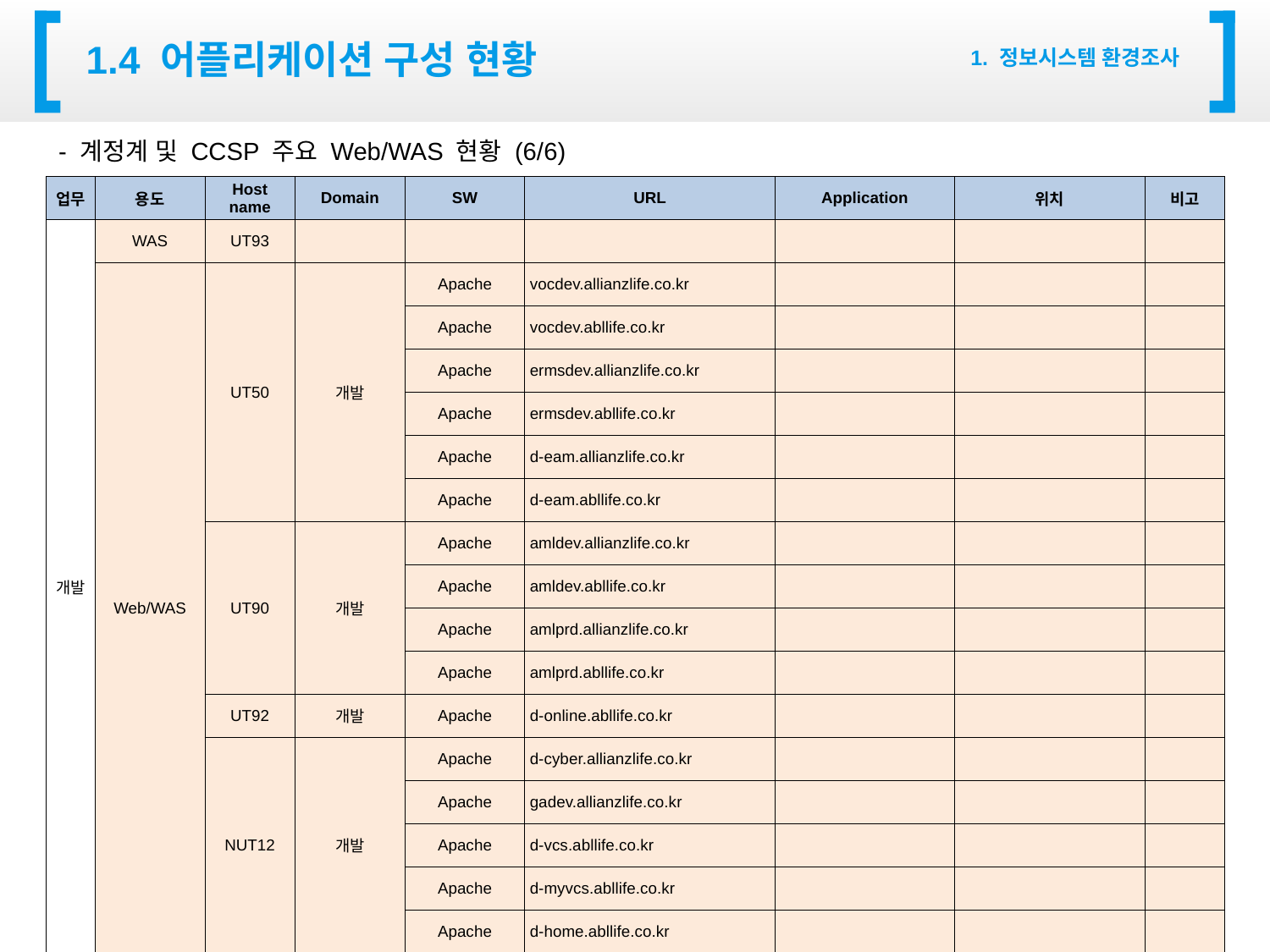

# 1.4 어플리케이션 구성 현황
1. 정보시스템 환경조사
- 계정계 및 CCSP 주요 Web/WAS 현황 (6/6)
| 업무 | 용도 | Host name | Domain | SW | URL | Application | 위치 | 비고 |
| --- | --- | --- | --- | --- | --- | --- | --- | --- |
| 개발 | WAS | UT93 |  |  |  |  |  |  |
|  | Web/WAS | UT50 | 개발 | Apache | vocdev.allianzlife.co.kr |  |  |  |
|  |  |  |  | Apache | vocdev.abllife.co.kr |  |  |  |
|  |  |  |  | Apache | ermsdev.allianzlife.co.kr |  |  |  |
|  |  |  |  | Apache | ermsdev.abllife.co.kr |  |  |  |
|  |  |  |  | Apache | d-eam.allianzlife.co.kr |  |  |  |
|  |  |  |  | Apache | d-eam.abllife.co.kr |  |  |  |
|  |  | UT90 | 개발 | Apache | amldev.allianzlife.co.kr |  |  |  |
|  |  |  |  | Apache | amldev.abllife.co.kr |  |  |  |
|  |  |  |  | Apache | amlprd.allianzlife.co.kr |  |  |  |
|  |  |  |  | Apache | amlprd.abllife.co.kr |  |  |  |
|  |  | UT92 | 개발 | Apache | d-online.abllife.co.kr |  |  |  |
|  |  | NUT12 | 개발 | Apache | d-cyber.allianzlife.co.kr |  |  |  |
|  |  |  |  | Apache | gadev.allianzlife.co.kr |  |  |  |
|  |  |  |  | Apache | d-vcs.abllife.co.kr |  |  |  |
|  |  |  |  | Apache | d-myvcs.abllife.co.kr |  |  |  |
|  |  |  |  | Apache | d-home.abllife.co.kr |  |  |  |